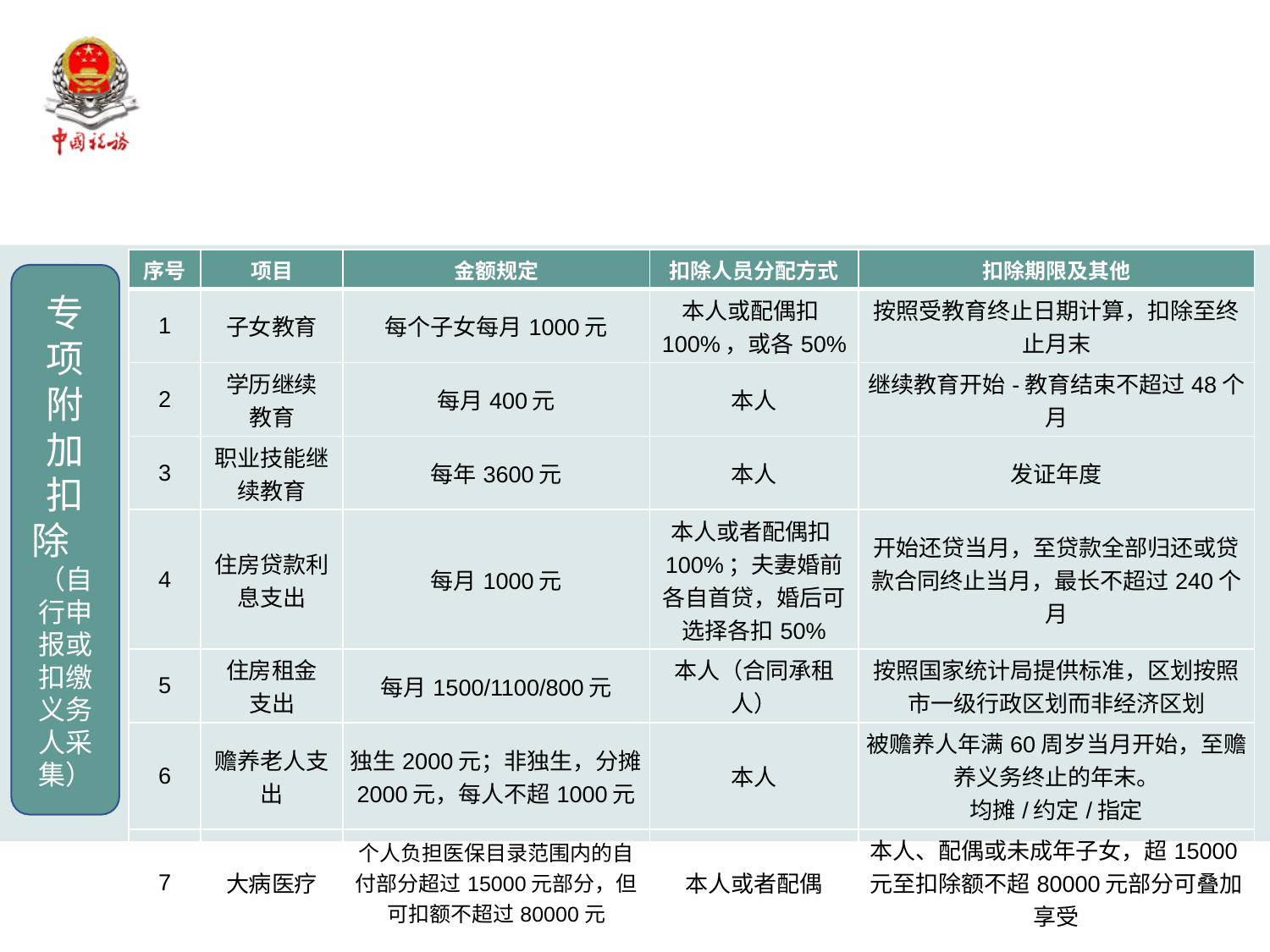

| 序号 | 项目 | 金额规定 | 扣除人员分配方式 | 扣除期限及其他 |
| --- | --- | --- | --- | --- |
| 1 | 子女教育 | 每个子女每月1000元 | 本人或配偶扣100%，或各50% | 按照受教育终止日期计算，扣除至终止月末 |
| 2 | 学历继续 教育 | 每月400元 | 本人 | 继续教育开始-教育结束不超过48个月 |
| 3 | 职业技能继续教育 | 每年3600元 | 本人 | 发证年度 |
| 4 | 住房贷款利息支出 | 每月1000元 | 本人或者配偶扣100%；夫妻婚前各自首贷，婚后可选择各扣50% | 开始还贷当月，至贷款全部归还或贷款合同终止当月，最长不超过240个月 |
| 5 | 住房租金 支出 | 每月1500/1100/800元 | 本人（合同承租人） | 按照国家统计局提供标准，区划按照市一级行政区划而非经济区划 |
| 6 | 赡养老人支出 | 独生2000元；非独生，分摊2000元，每人不超1000元 | 本人 | 被赡养人年满60周岁当月开始，至赡养义务终止的年末。 均摊/约定/指定 |
| 7 | 大病医疗 | 个人负担医保目录范围内的自付部分超过15000元部分，但可扣额不超过80000元 | 本人或者配偶 | 本人、配偶或未成年子女，超15000元至扣除额不超80000元部分可叠加享受 |
专项附加扣除     （自行申报或扣缴义务人采集）